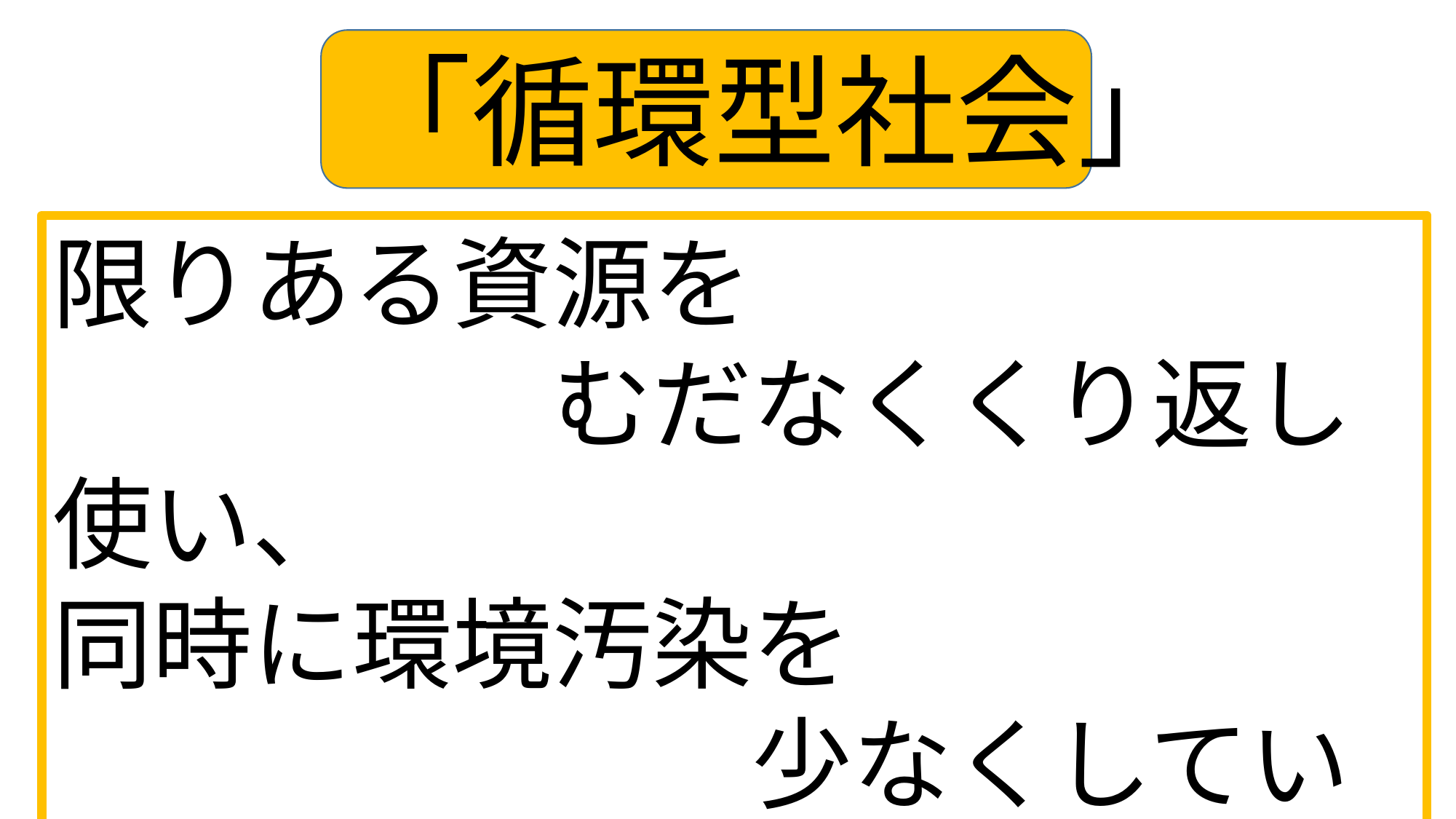

「循環型社会」
限りある資源を
　　　　　むだなくくり返し使い、
同時に環境汚染を
　　　　　　　少なくしていく社会